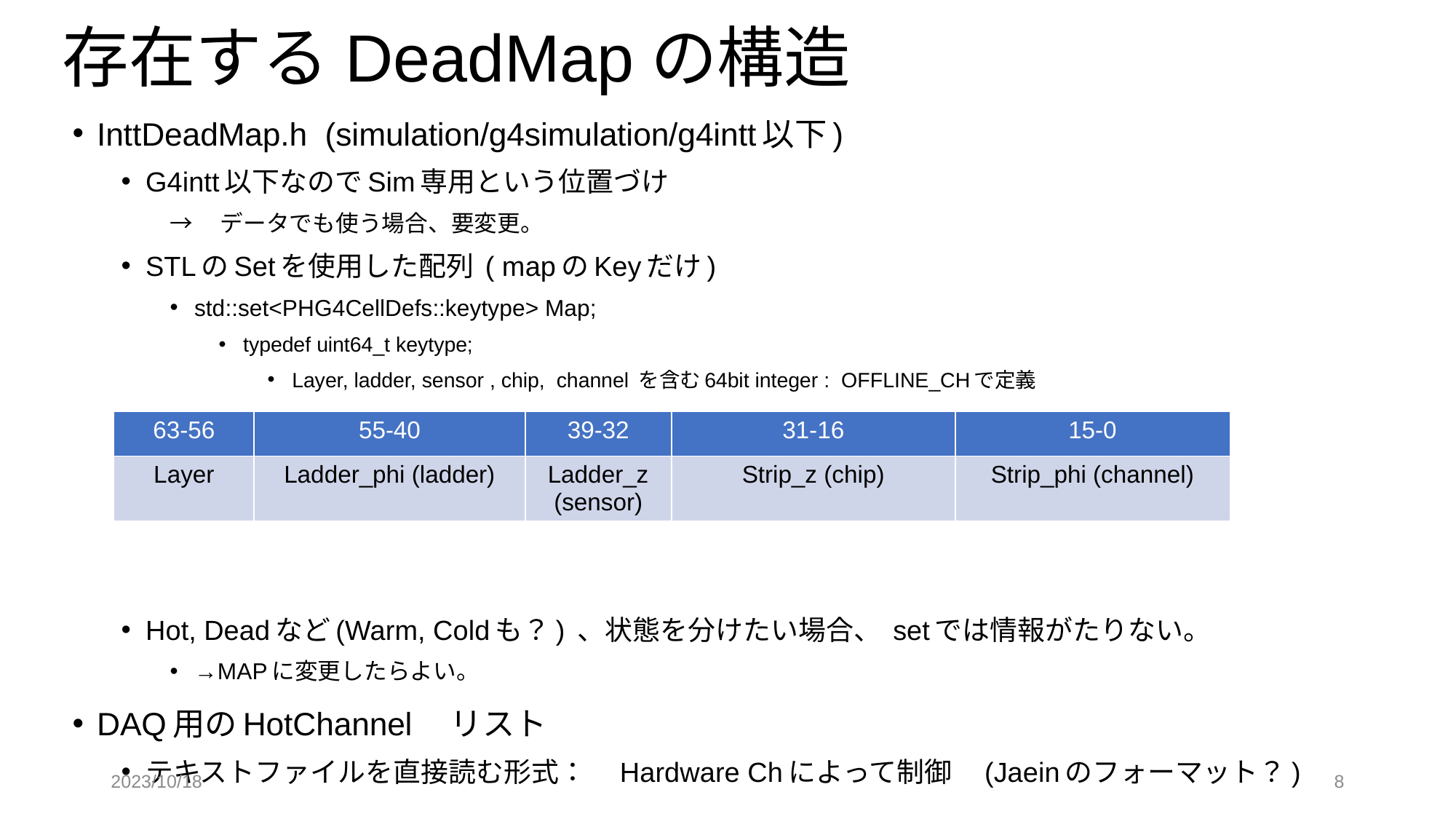

# 存在するDeadMapの構造
InttDeadMap.h  (simulation/g4simulation/g4intt以下)
G4intt以下なのでSim専用という位置づけ
→　データでも使う場合、要変更。
STLのSetを使用した配列 ( mapのKeyだけ)
std::set<PHG4CellDefs::keytype> Map;
typedef uint64_t keytype;
Layer, ladder, sensor , chip,  channel を含む64bit integer :  OFFLINE_CHで定義

Hot, Deadなど(Warm, Coldも？) 、状態を分けたい場合、 setでは情報がたりない。
→MAPに変更したらよい。
DAQ用のHotChannel　リスト
テキストファイルを直接読む形式：　Hardware Chによって制御　(Jaeinのフォーマット？)
| 63-56 | 55-40 | 39-32 | 31-16 | 15-0 |
| --- | --- | --- | --- | --- |
| Layer | Ladder\_phi (ladder) | Ladder\_z (sensor) | Strip\_z (chip) | Strip\_phi (channel) |
2023/10/18

8